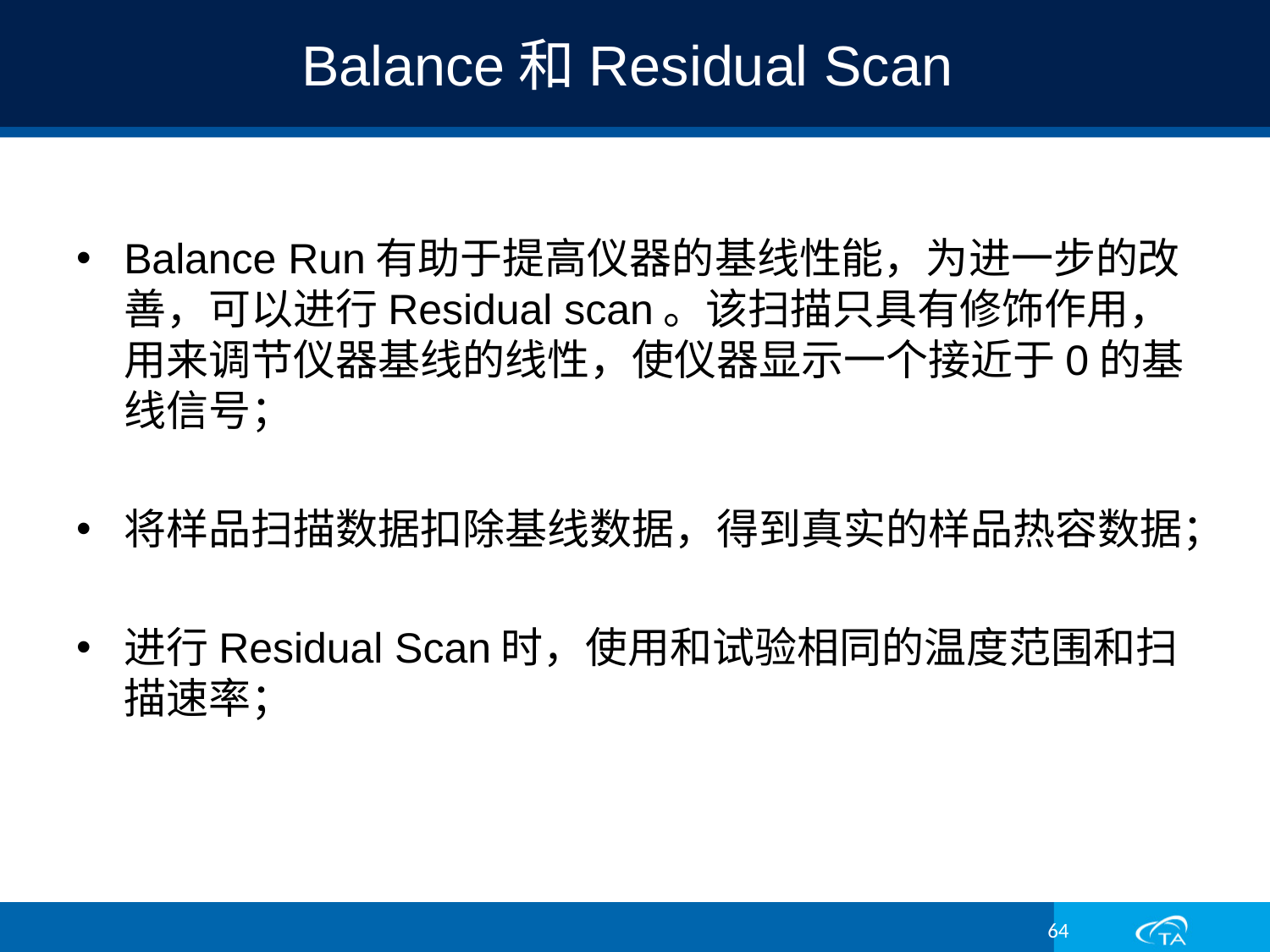

# Balance和Residual Scan

Balance Run有助于提高仪器的基线性能，为进一步的改善，可以进行Residual scan。该扫描只具有修饰作用，用来调节仪器基线的线性，使仪器显示一个接近于0的基线信号；

将样品扫描数据扣除基线数据，得到真实的样品热容数据；

进行Residual Scan时，使用和试验相同的温度范围和扫描速率；

64